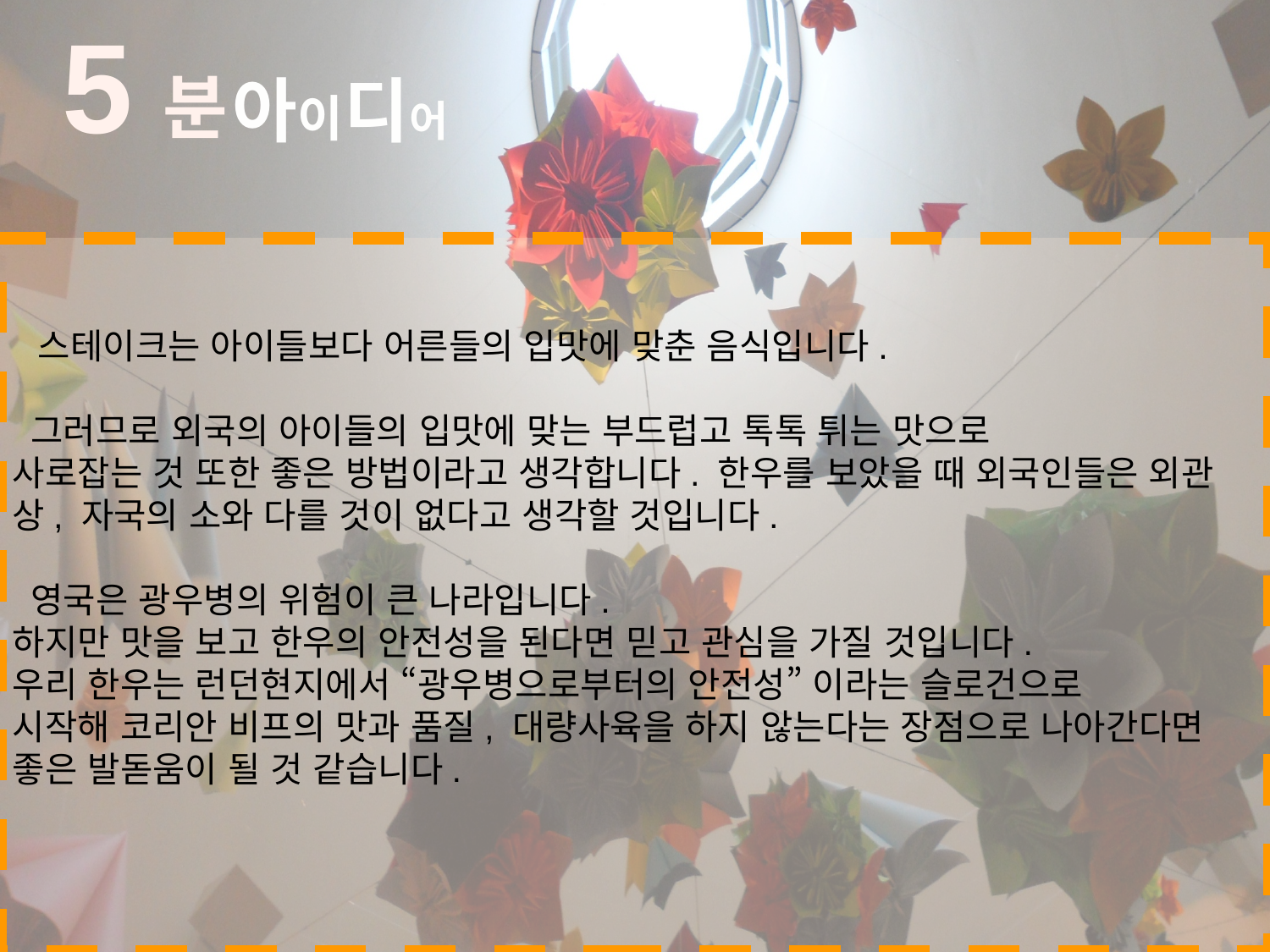

5분
아이디어

  스테이크는 아이들보다 어른들의 입맛에 맞춘 음식입니다.

 그러므로 외국의 아이들의 입맛에 맞는 부드럽고 톡톡 튀는 맛으로
사로잡는 것 또한 좋은 방법이라고 생각합니다. 한우를 보았을 때 외국인들은 외관상, 자국의 소와 다를 것이 없다고 생각할 것입니다.

 영국은 광우병의 위험이 큰 나라입니다.
하지만 맛을 보고 한우의 안전성을 된다면 믿고 관심을 가질 것입니다.
우리 한우는 런던현지에서 “광우병으로부터의 안전성” 이라는 슬로건으로
시작해 코리안 비프의 맛과 품질, 대량사육을 하지 않는다는 장점으로 나아간다면 좋은 발돋움이 될 것 같습니다.